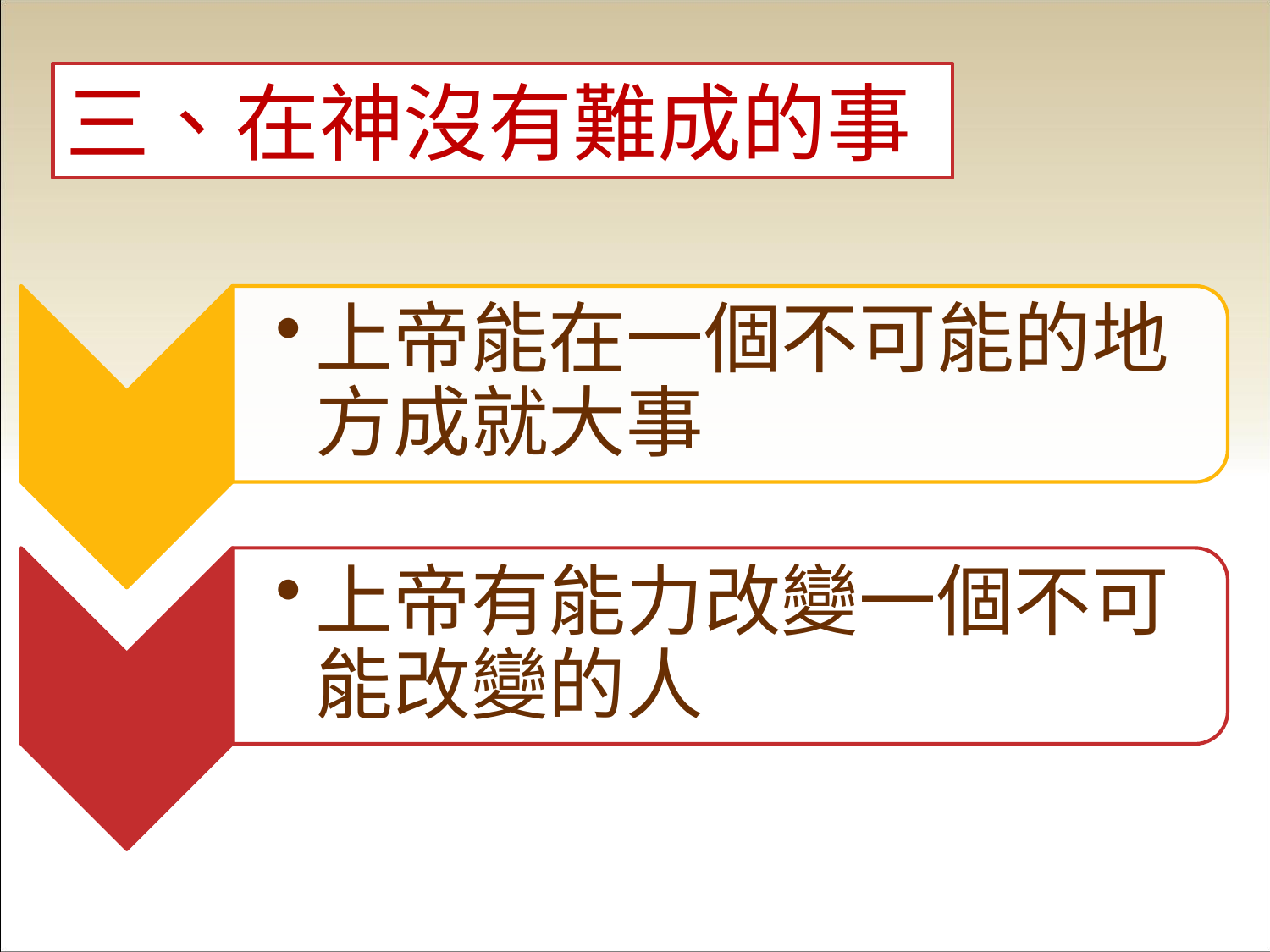

三、在神沒有難成的事

上帝能在一個不可能的地方成就大事

上帝有能力改變一個不可能改變的人